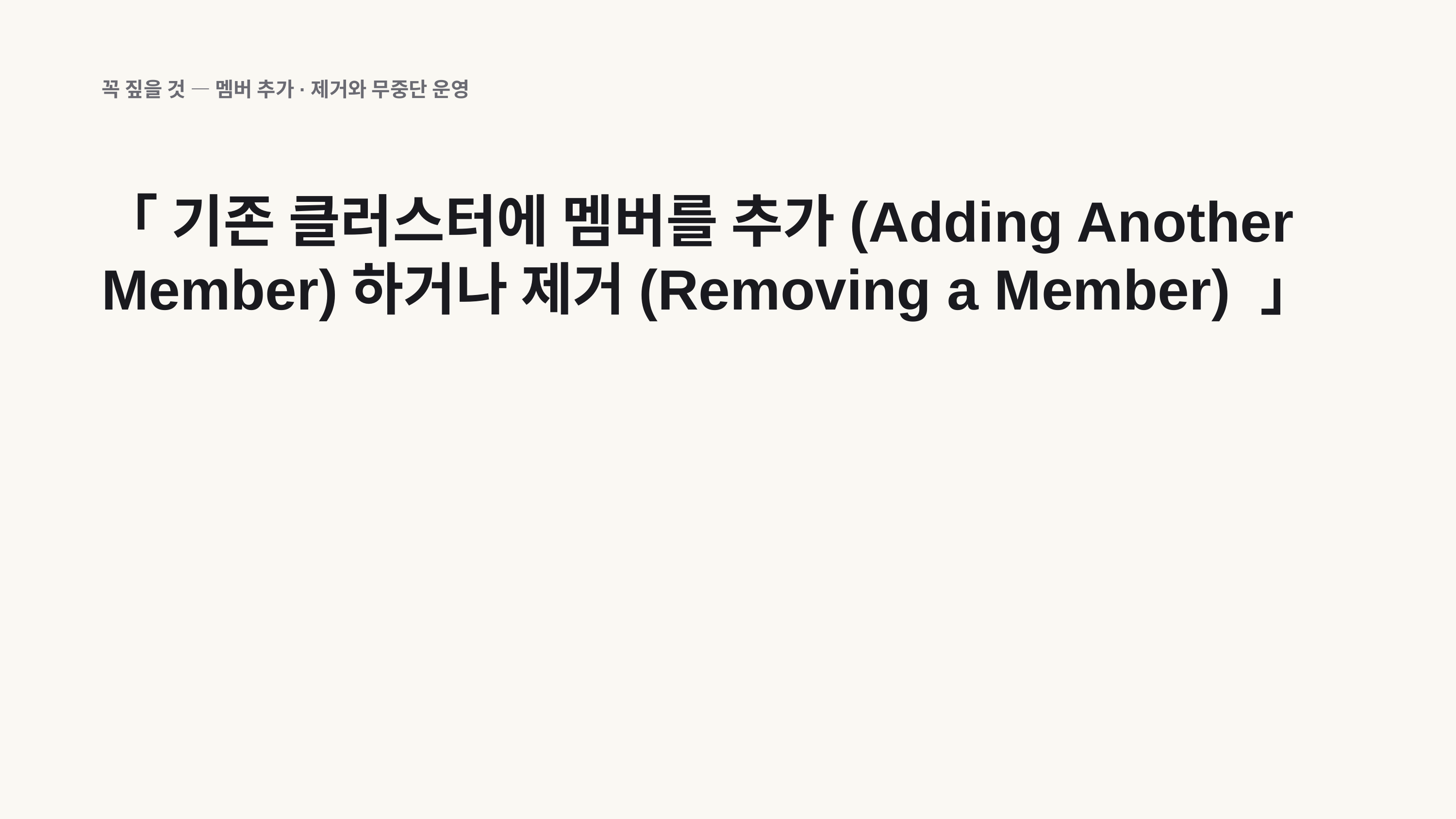

꼭 짚을 것 — 멤버 추가·제거와 무중단 운영
「 기존 클러스터에 멤버를 추가(Adding Another Member)하거나 제거(Removing a Member) 」